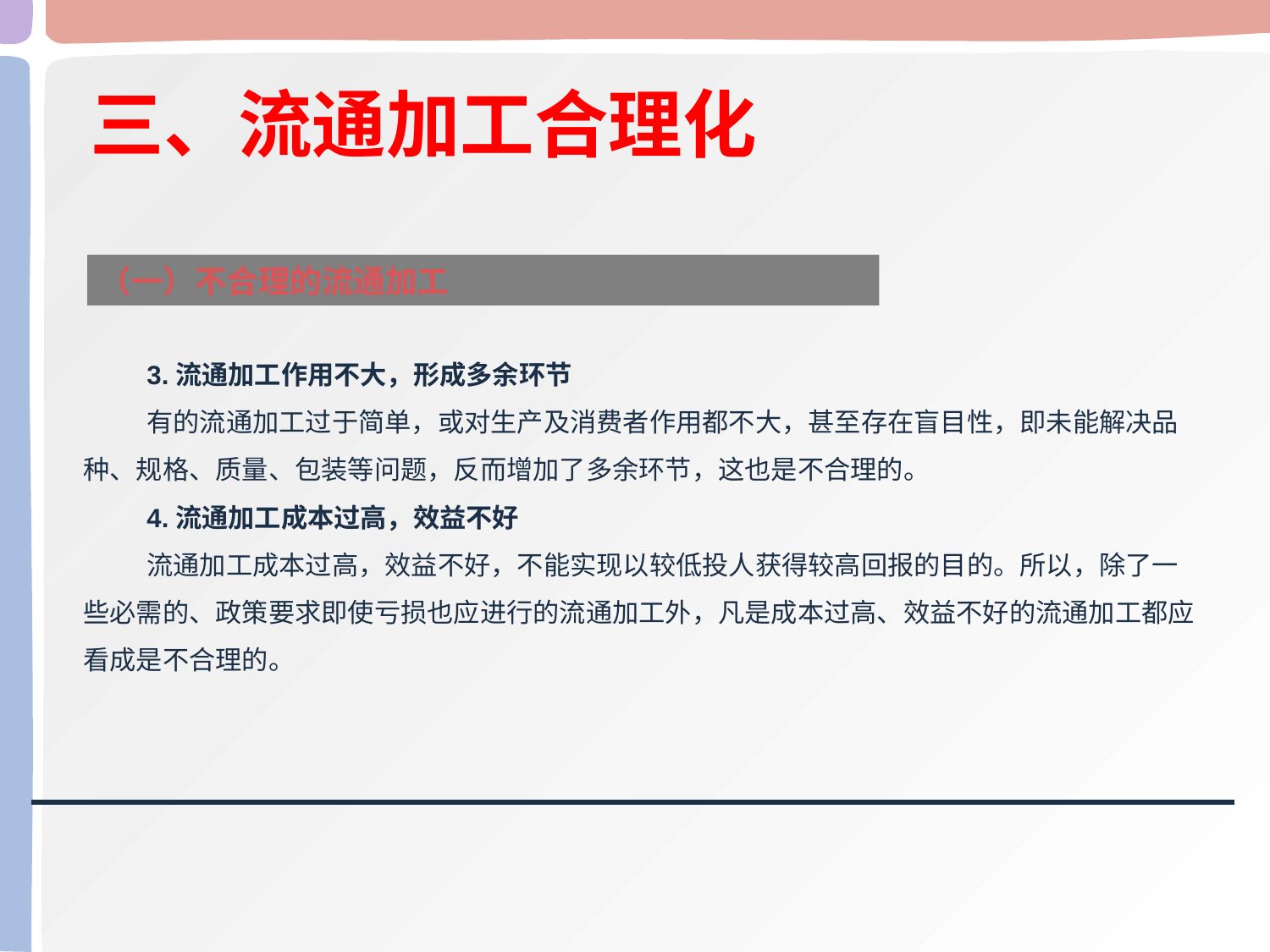

三、流通加工合理化
（一）不合理的流通加工
3.流通加工作用不大，形成多余环节
有的流通加工过于简单，或对生产及消费者作用都不大，甚至存在盲目性，即未能解决品种、规格、质量、包装等问题，反而增加了多余环节，这也是不合理的。
4.流通加工成本过高，效益不好
流通加工成本过高，效益不好，不能实现以较低投人获得较高回报的目的。所以，除了一些必需的、政策要求即使亏损也应进行的流通加工外，凡是成本过高、效益不好的流通加工都应看成是不合理的。